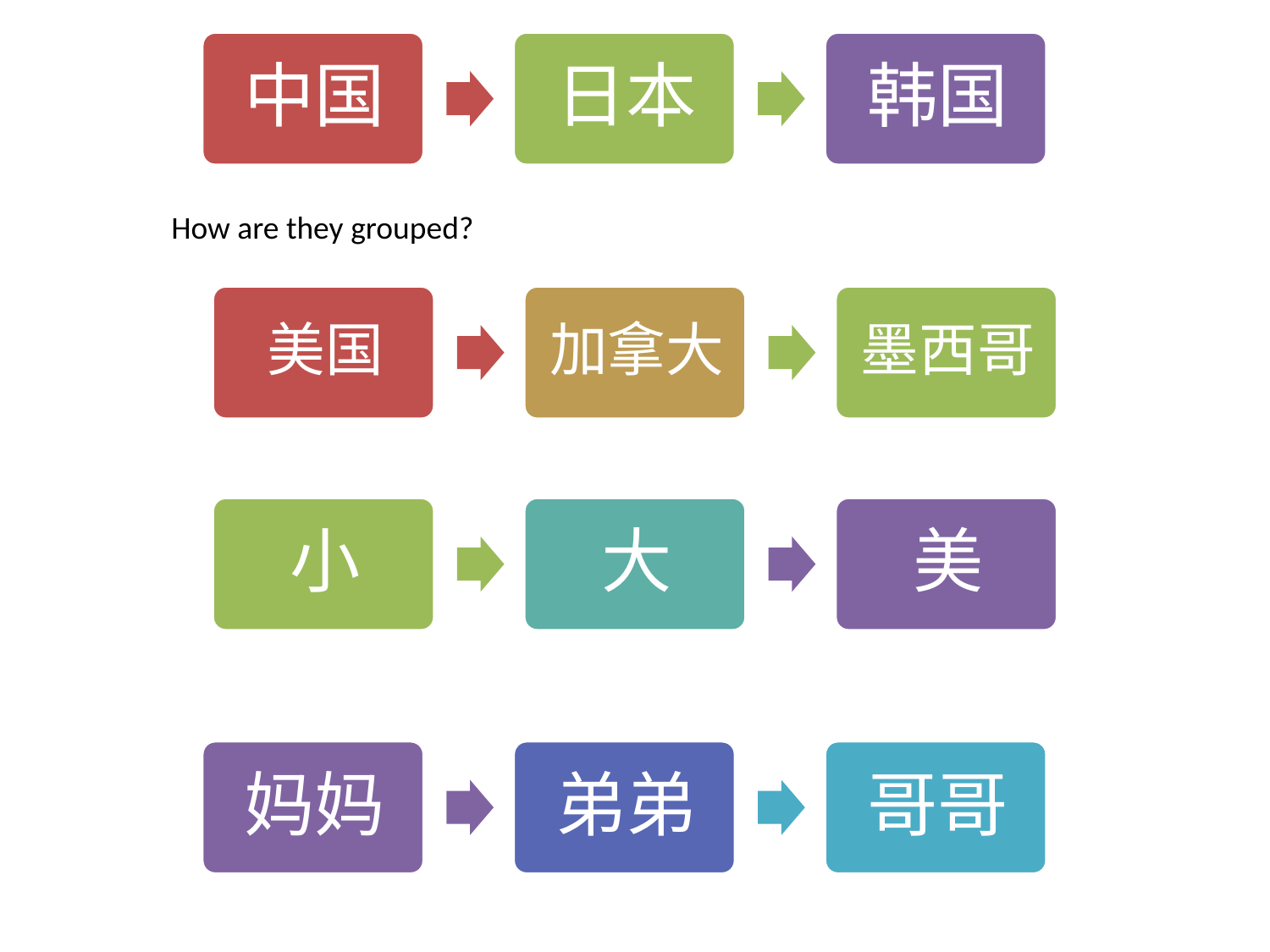

中国

日本

韩国
How are they grouped?
美国

加拿大

墨西哥
小

大

美
妈妈

弟弟

哥哥